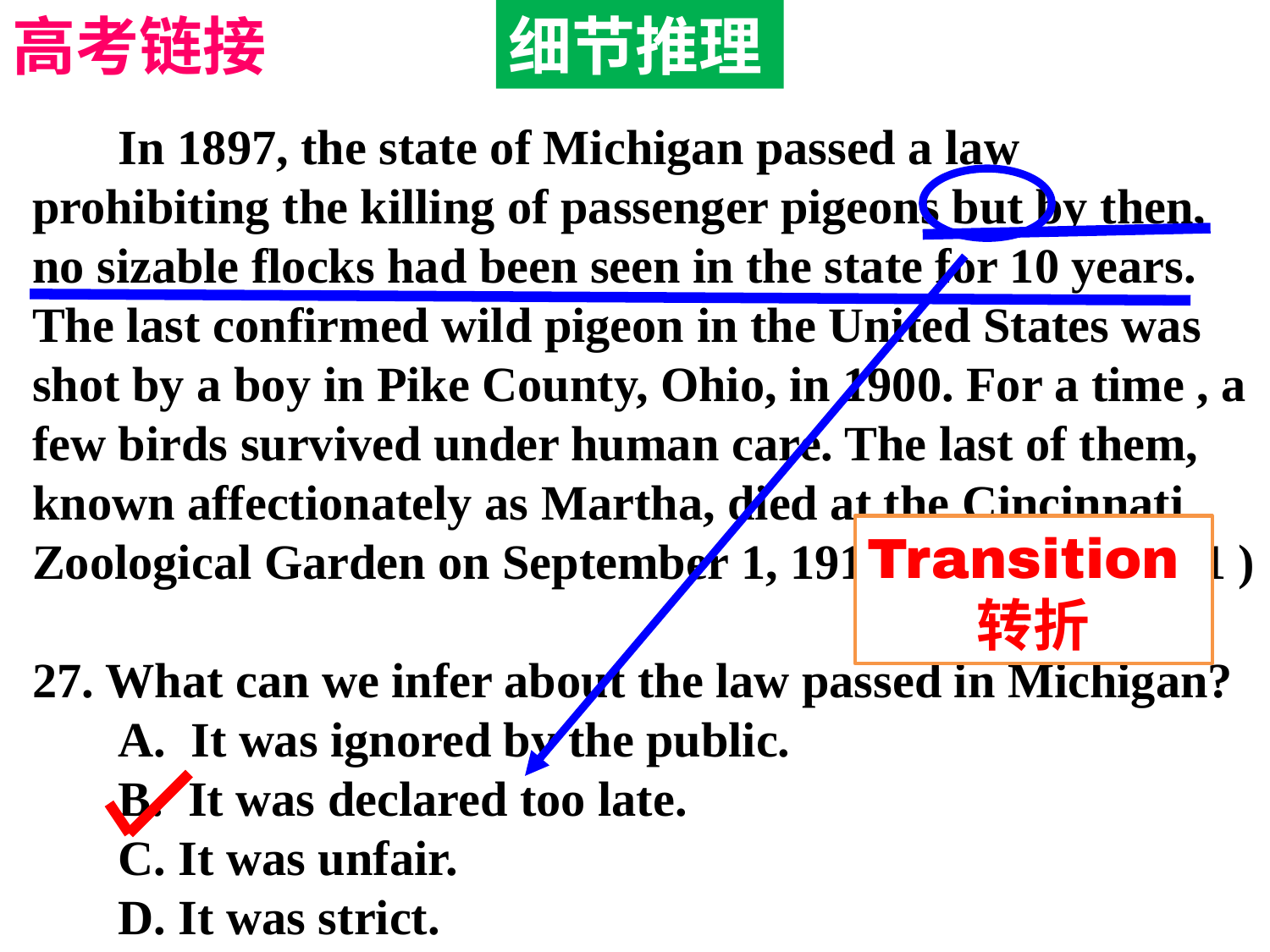

高考链接
细节推理
       In 1897, the state of Michigan passed a law prohibiting the killing of passenger pigeons but by then, no sizable flocks had been seen in the state for 10 years. The last confirmed wild pigeon in the United States was shot by a boy in Pike County, Ohio, in 1900. For a time , a few birds survived under human care. The last of them, known affectionately as Martha, died at the Cincinnati Zoological Garden on September 1, 1914. (14年全国卷1 )

27. What can we infer about the law passed in Michigan?
       A.  It was ignored by the public.
       B.  It was declared too late.
       C. It was unfair.
       D. It was strict.

Transition
转折